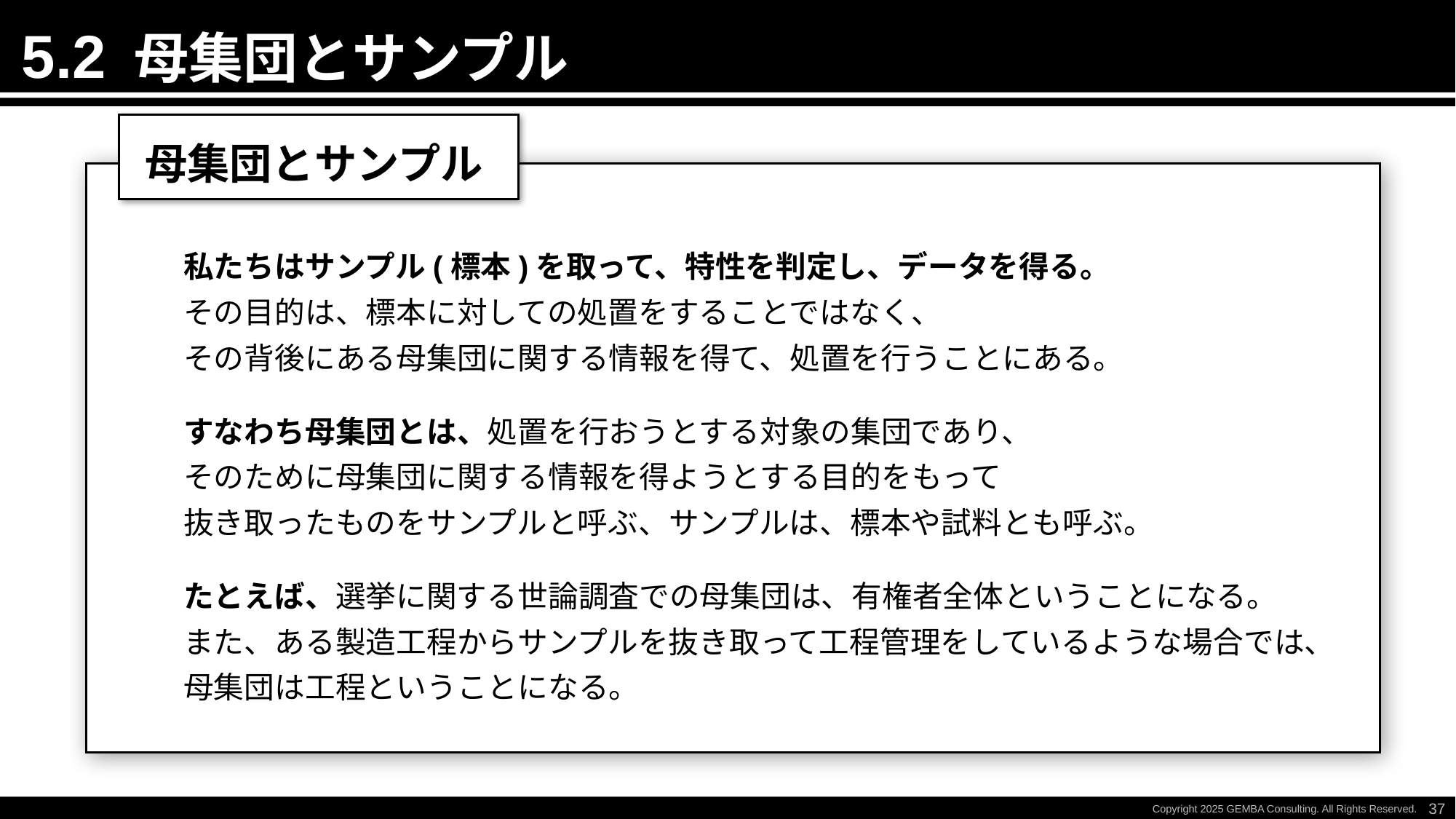

5.2 母集団とサンプル

母集団とサンプル

私たちはサンプル(標本)を取って、特性を判定し、データを得る。
その目的は、標本に対しての処置をすることではなく、
その背後にある母集団に関する情報を得て、処置を行うことにある。

すなわち母集団とは、処置を行おうとする対象の集団であり、
そのために母集団に関する情報を得ようとする目的をもって
抜き取ったものをサンプルと呼ぶ、サンプルは、標本や試料とも呼ぶ。

たとえば、選挙に関する世論調査での母集団は、有権者全体ということになる。
また、ある製造工程からサンプルを抜き取って工程管理をしているような場合では、
母集団は工程ということになる。
37